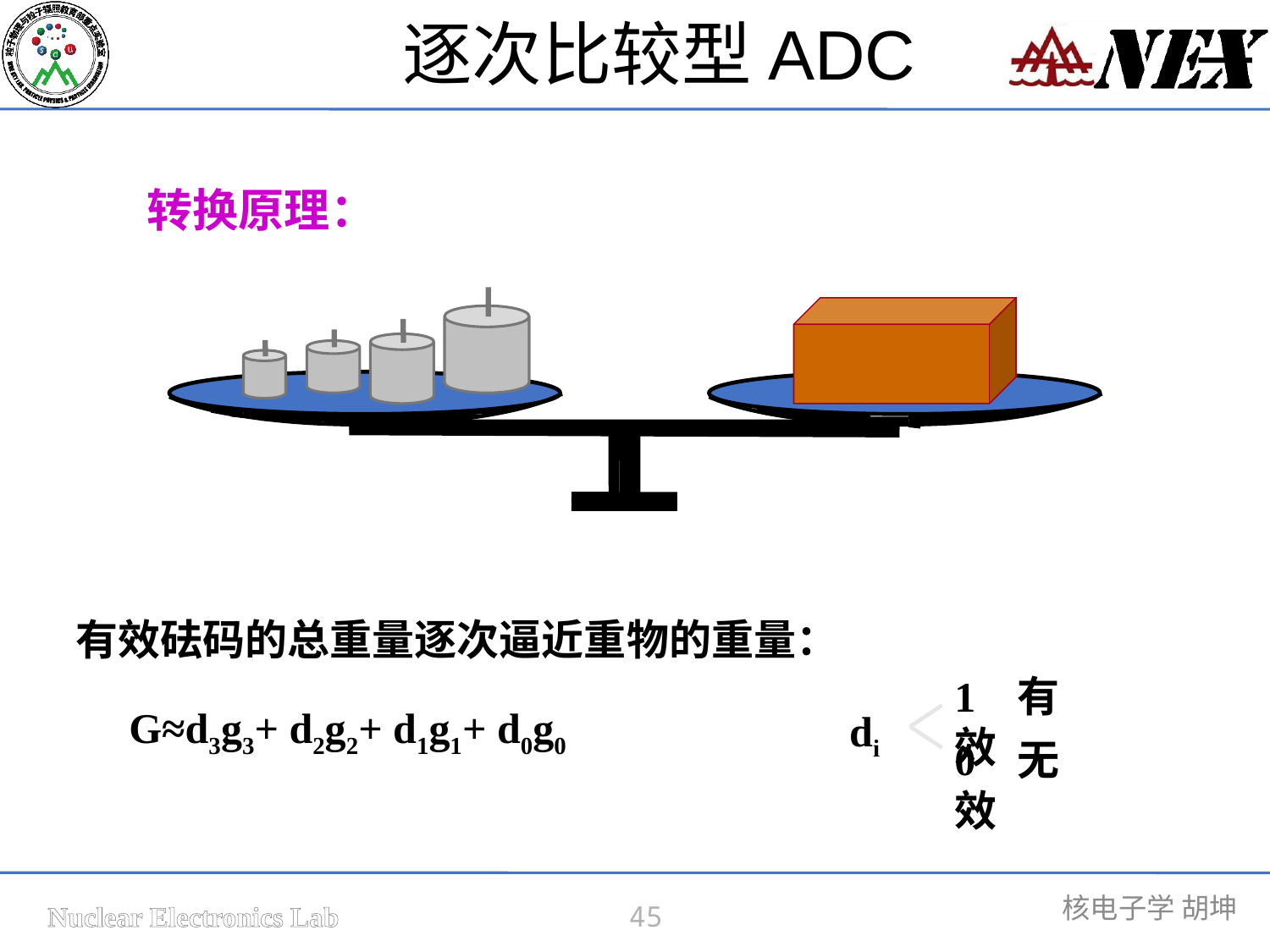

逐次比较型ADC
转换原理：

有效砝码的总重量逐次逼近重物的重量：
1   有效
di

0   无效
G≈d3g3+ d2g2+ d1g1+ d0g0
45